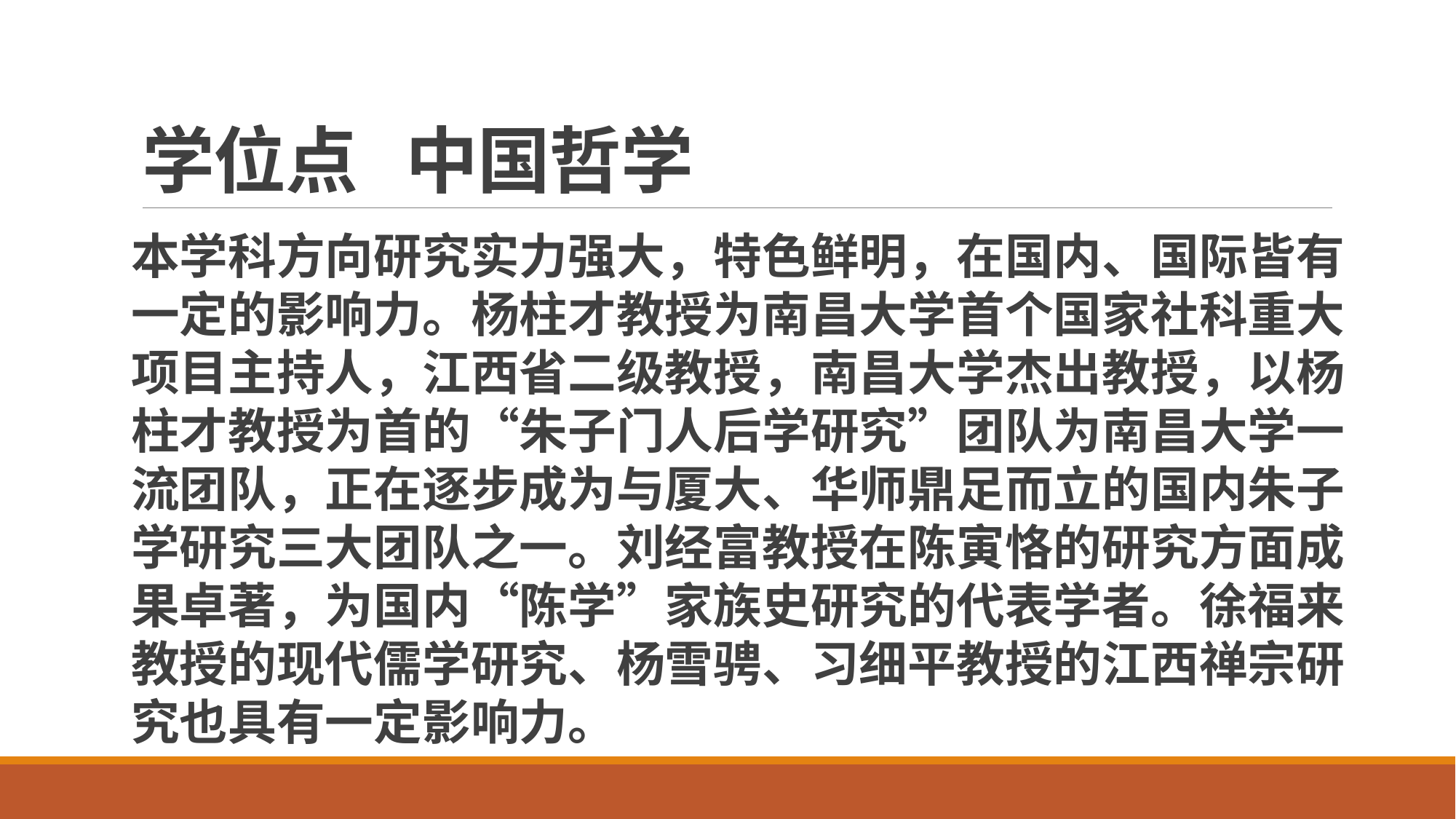

# 学位点   中国哲学
本学科方向研究实力强大，特色鲜明，在国内、国际皆有一定的影响力。杨柱才教授为南昌大学首个国家社科重大项目主持人，江西省二级教授，南昌大学杰出教授，以杨柱才教授为首的“朱子门人后学研究”团队为南昌大学一流团队，正在逐步成为与厦大、华师鼎足而立的国内朱子学研究三大团队之一。刘经富教授在陈寅恪的研究方面成果卓著，为国内“陈学”家族史研究的代表学者。徐福来教授的现代儒学研究、杨雪骋、习细平教授的江西禅宗研究也具有一定影响力。